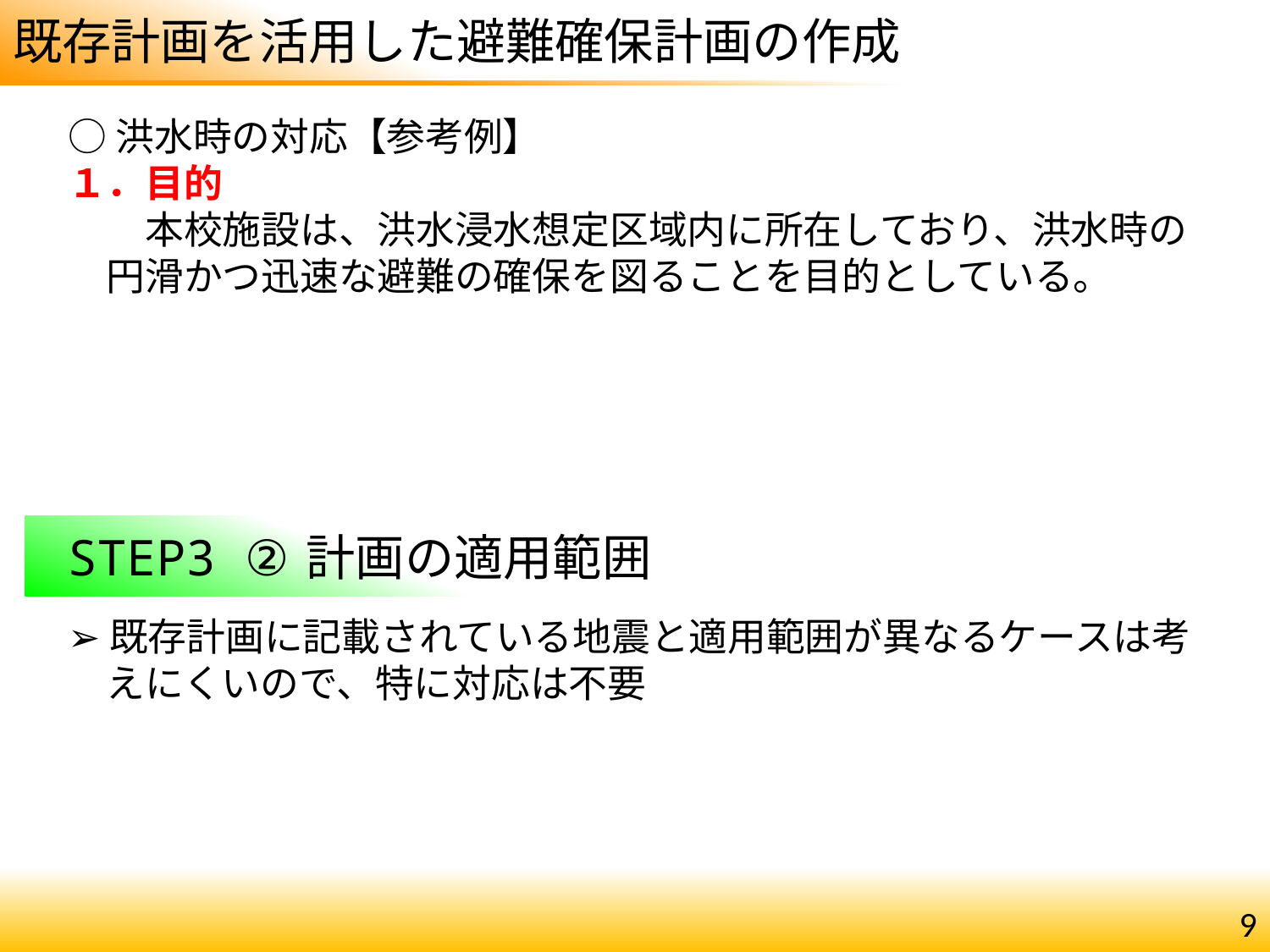

既存計画を活用した避難確保計画の作成
○洪水時の対応【参考例】
１．目的
　　本校施設は、洪水浸水想定区域内に所在しており、洪水時の
　円滑かつ迅速な避難の確保を図ることを目的としている。
 STEP3 ②計画の適用範囲
➢既存計画に記載されている地震と適用範囲が異なるケースは考
　えにくいので、特に対応は不要

9
9